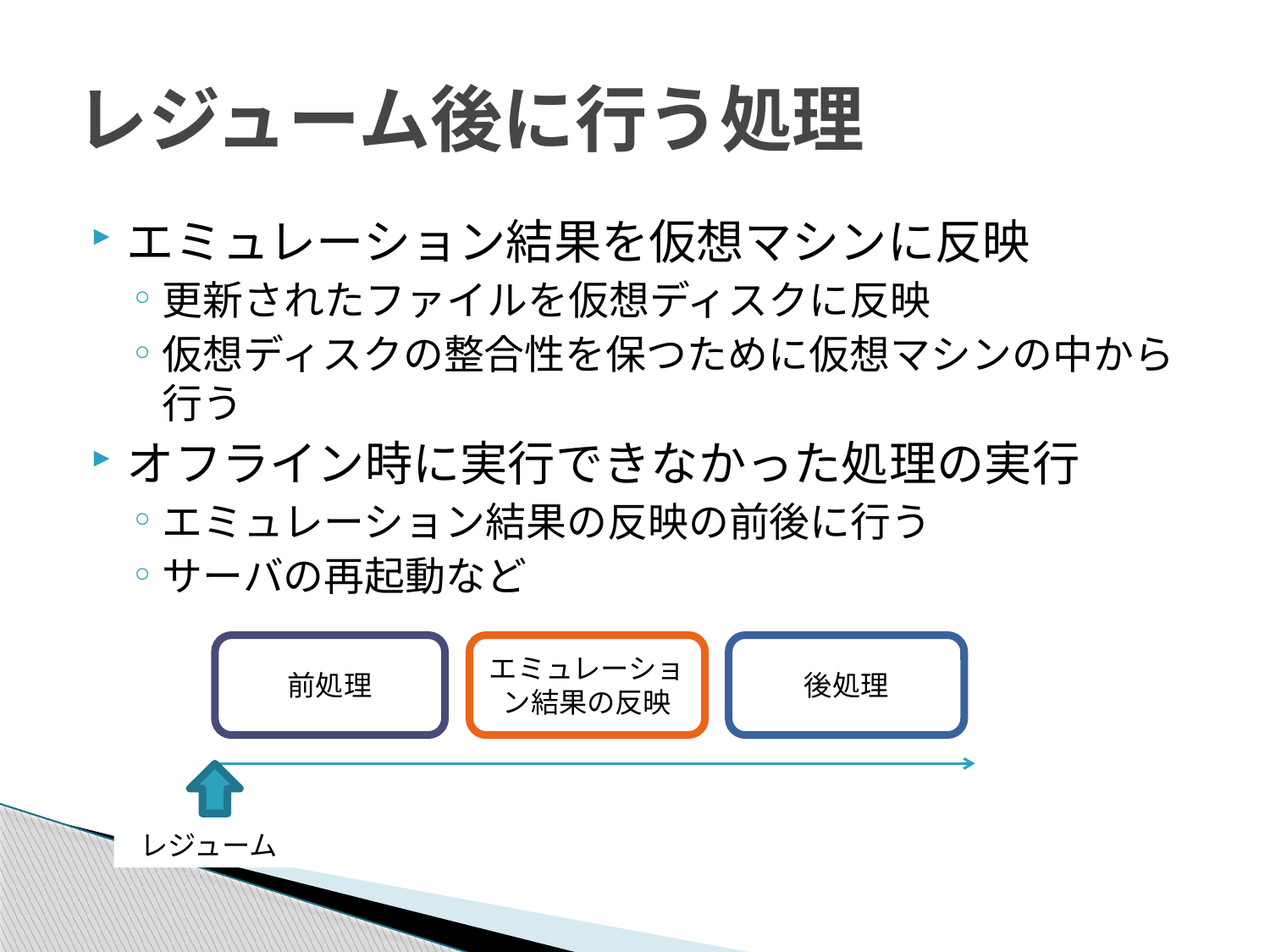

# レジューム後に行う処理
エミュレーション結果を仮想マシンに反映
更新されたファイルを仮想ディスクに反映
仮想ディスクの整合性を保つために仮想マシンの中から行う
オフライン時に実行できなかった処理の実行
エミュレーション結果の反映の前後に行う
サーバの再起動など
前処理
エミュレーション結果の反映
後処理

レジューム